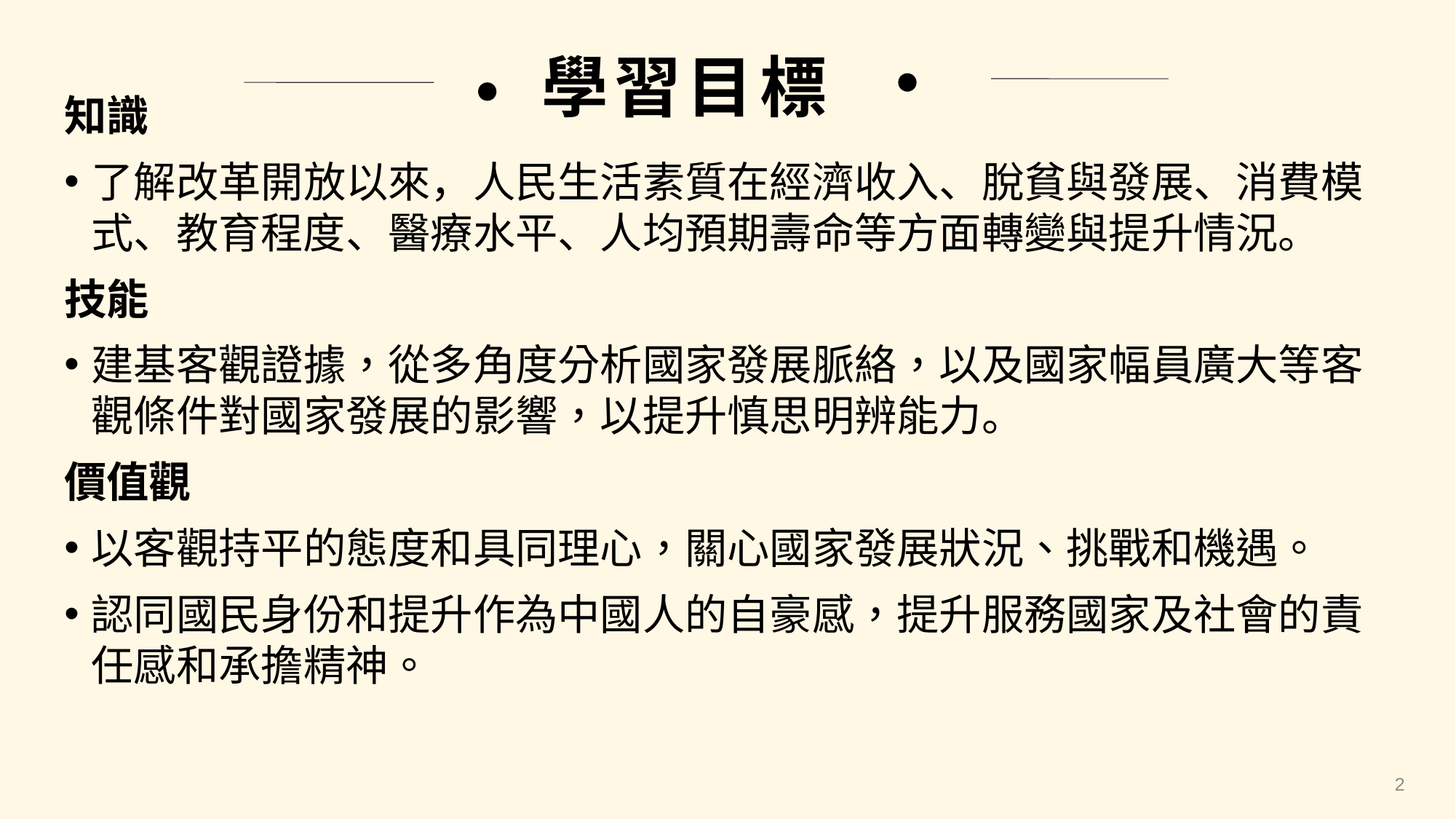

學習目標

知識
了解改革開放以來，人民生活素質在經濟收入、脫貧與發展、消費模式、教育程度、醫療水平、人均預期壽命等方面轉變與提升情況。
技能
建基客觀證據，從多角度分析國家發展脈絡，以及國家幅員廣大等客觀條件對國家發展的影響，以提升慎思明辨能力。
價值觀
以客觀持平的態度和具同理心，關心國家發展狀況、挑戰和機遇。
認同國民身份和提升作為中國人的自豪感，提升服務國家及社會的責任感和承擔精神。